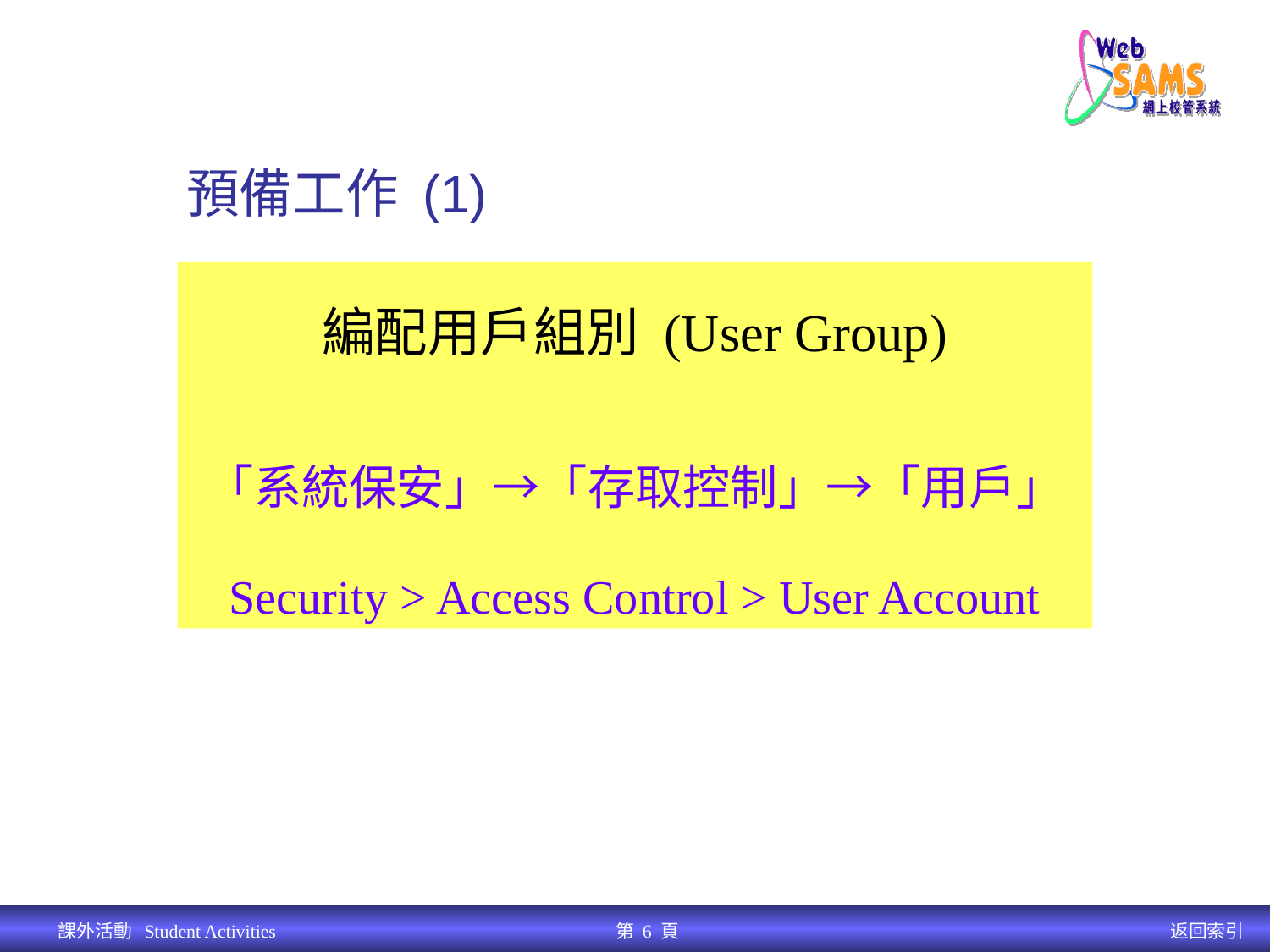

預備工作 (1)
編配用戶組別 (User Group)
「系統保安」→「存取控制」→「用戶」
Security > Access Control > User Account
# 預備工作(1)編配用戶組別